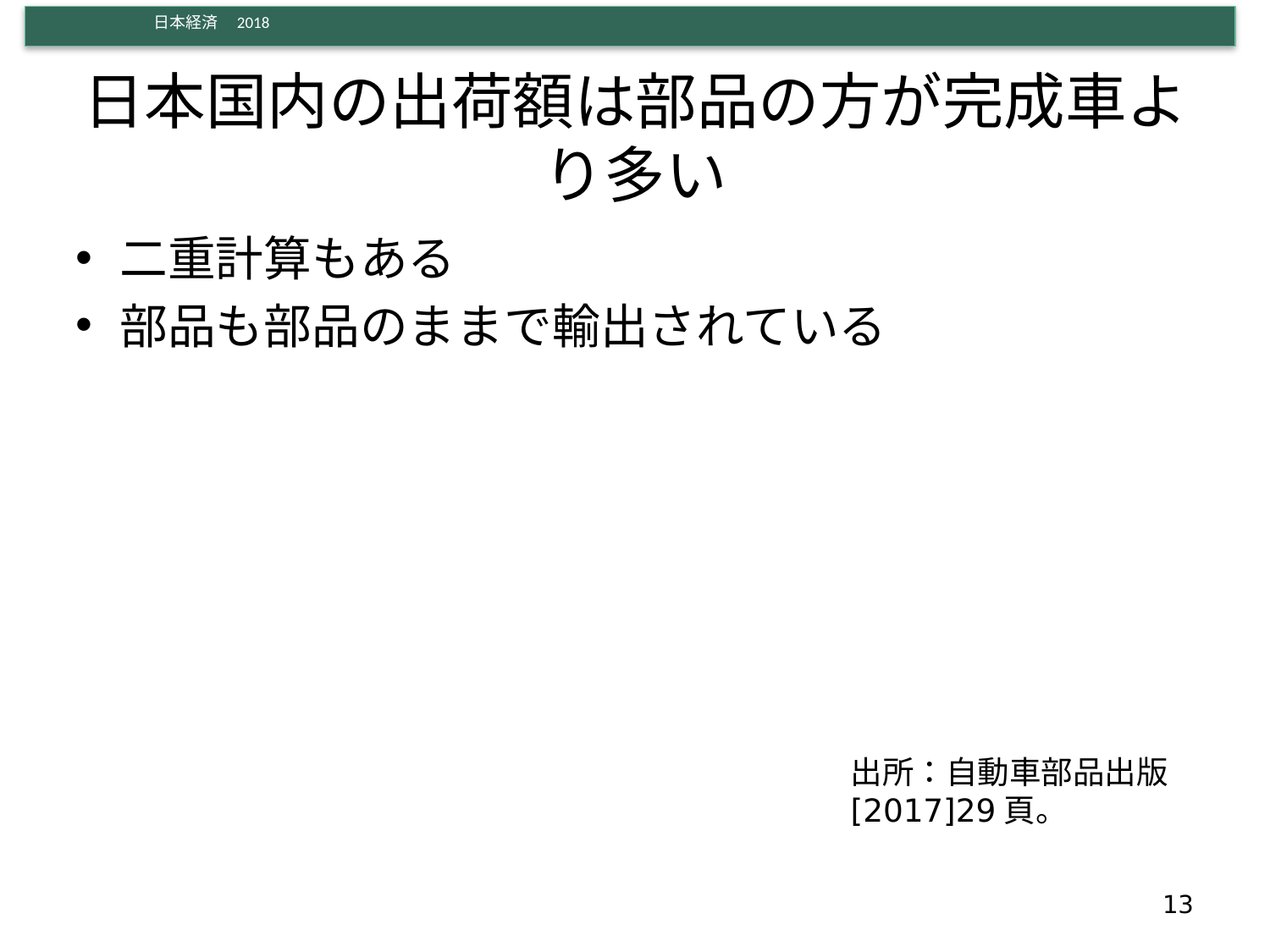

# 日本国内の出荷額は部品の方が完成車より多い
二重計算もある
部品も部品のままで輸出されている
出所：自動車部品出版[2017]29頁。
13